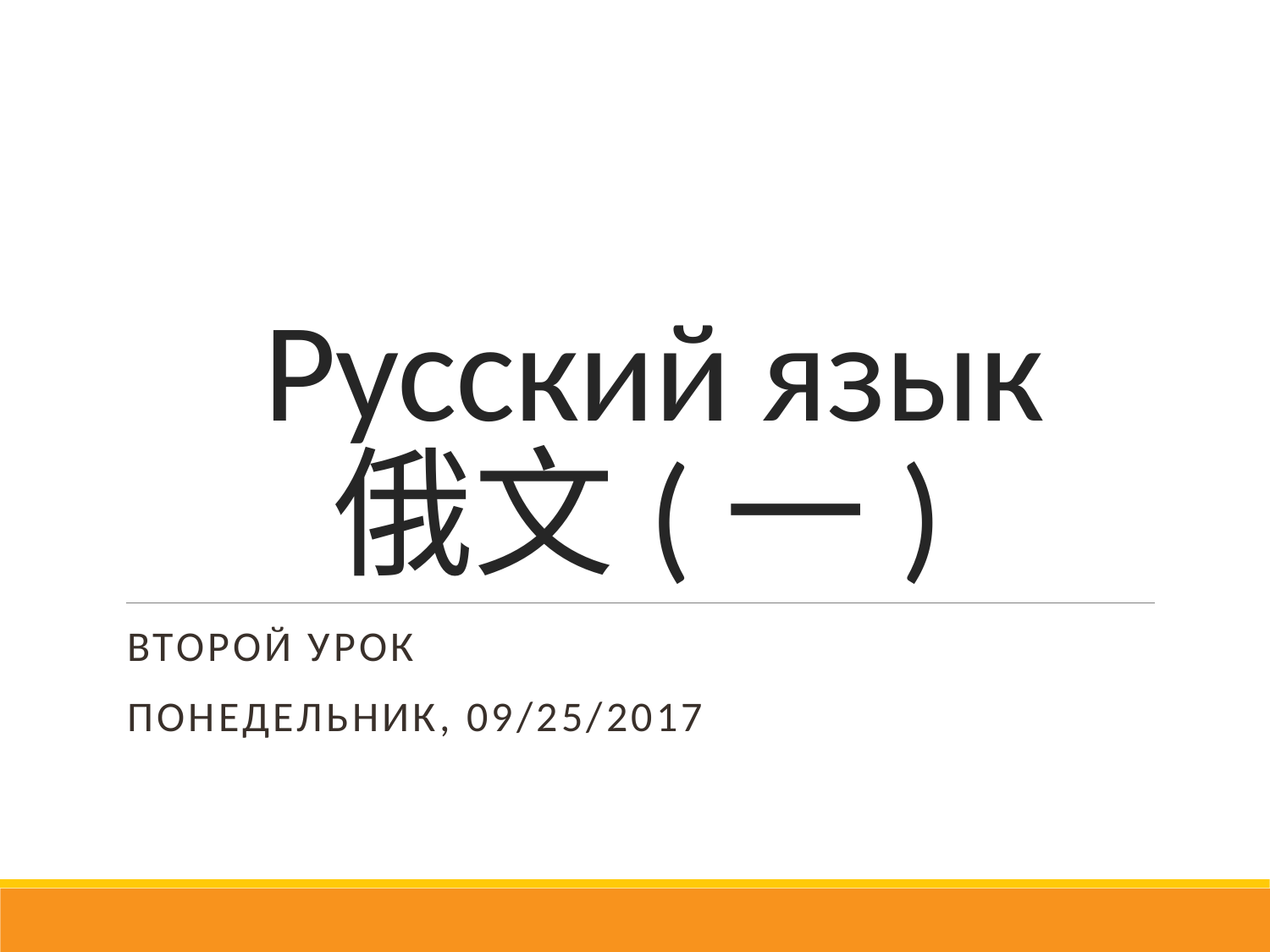

# Русский язык 俄文(一)
второй урок
Понедельник, 09/25/2017